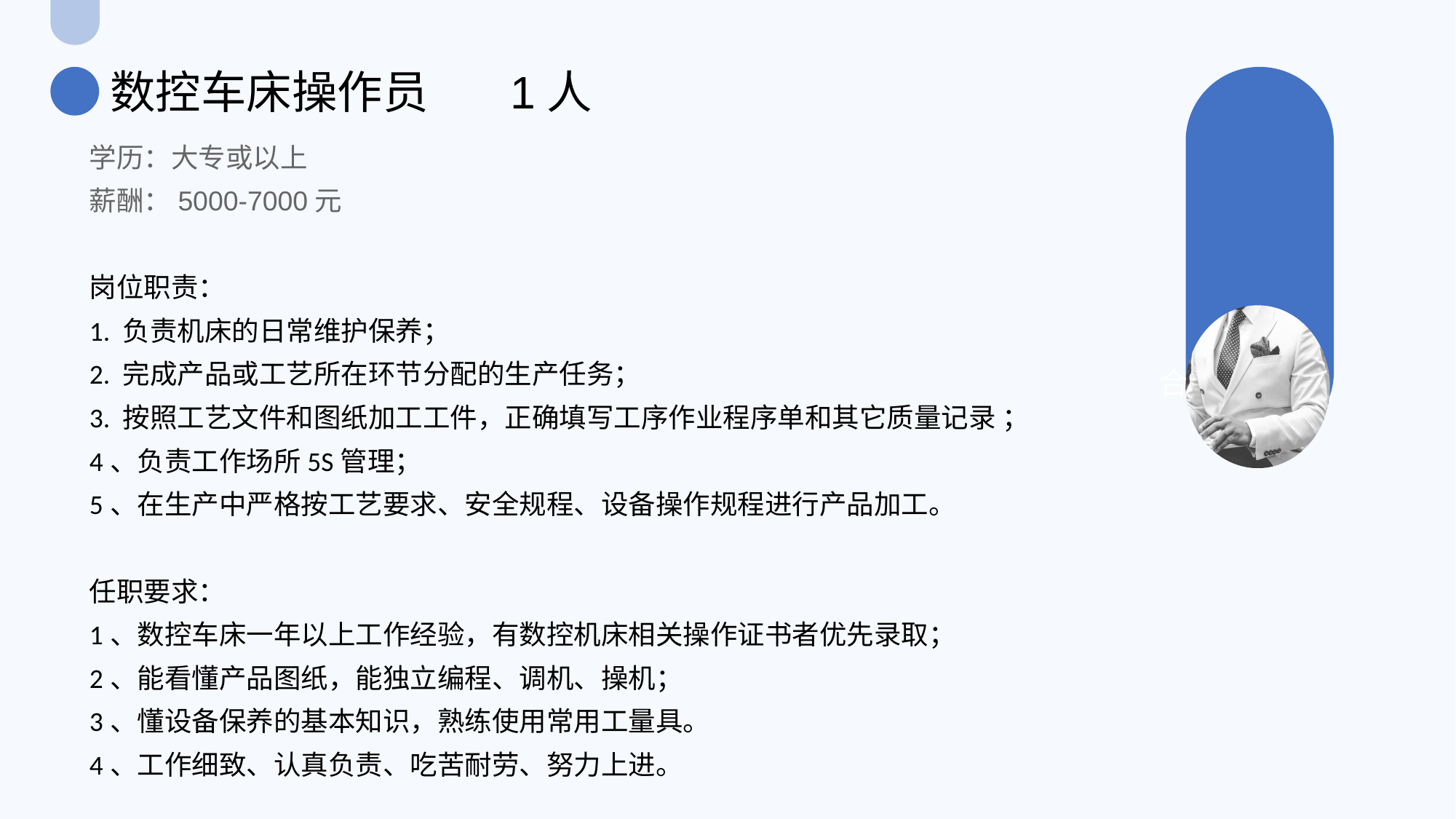

数控车床操作员       1人

学历：大专或以上
薪酬：5000-7000元

岗位职责：
1. 负责机床的日常维护保养；
2. 完成产品或工艺所在环节分配的生产任务；
3. 按照工艺文件和图纸加工工件，正确填写工序作业程序单和其它质量记录 ；
4、负责工作场所5S管理；
5、在生产中严格按工艺要求、安全规程、设备操作规程进行产品加工。

任职要求：
1、数控车床一年以上工作经验，有数控机床相关操作证书者优先录取；
2、能看懂产品图纸，能独立编程、调机、操机；
3、懂设备保养的基本知识，熟练使用常用工量具。
4、工作细致、认真负责、吃苦耐劳、努力上进。

合作伙伴